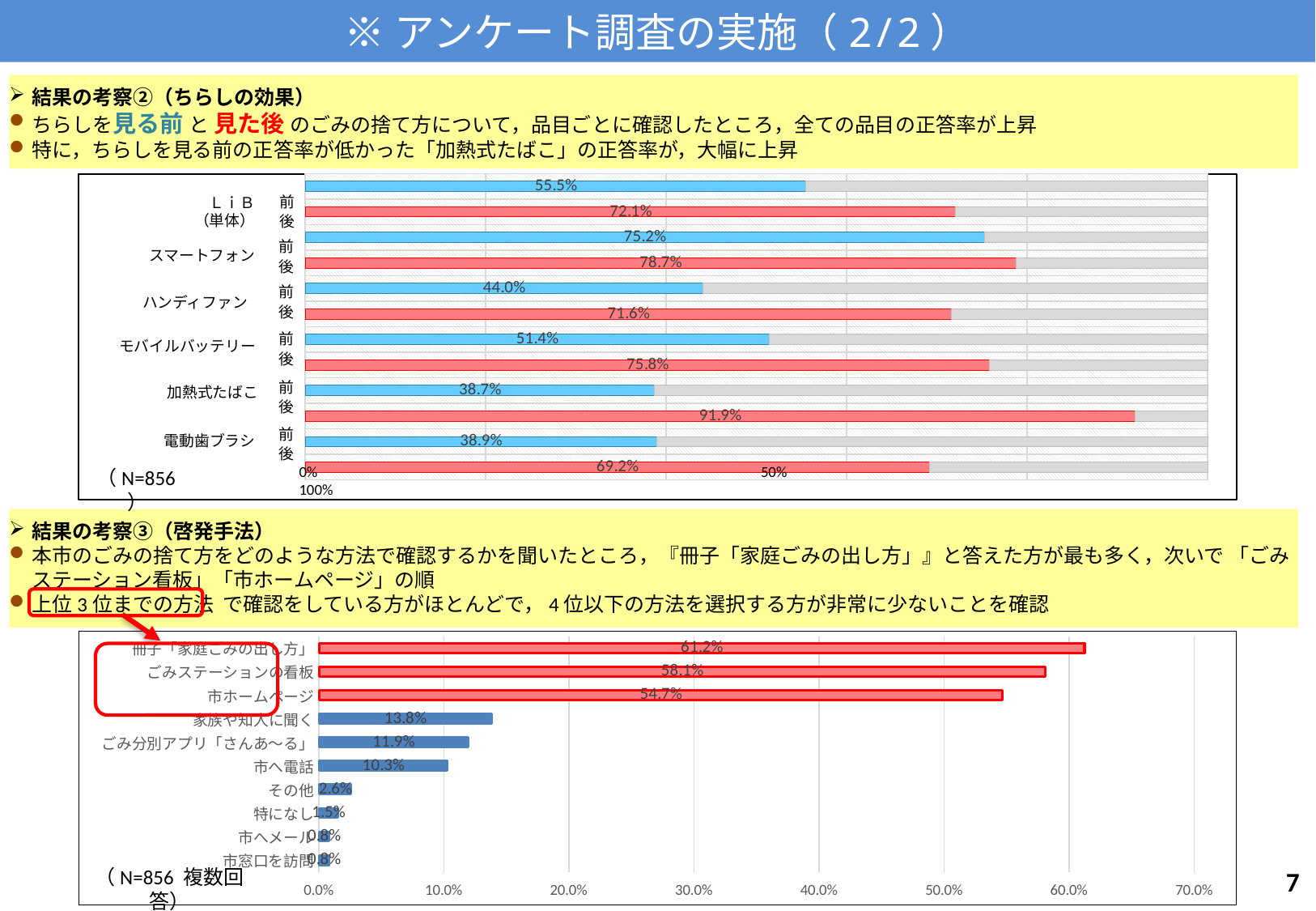

※アンケート調査の実施（2/2）
結果の考察②（ちらしの効果）
ちらしを見る前 と 見た後 のごみの捨て方について，品目ごとに確認したところ，全ての品目の正答率が上昇
特に，ちらしを見る前の正答率が低かった「加熱式たばこ」の正答率が，大幅に上昇

### Chart

| Category |  |  |
|---|---|---|
| リチウムイオン電池（単体）【前】 | 0.5549065420560748 | 0.4450934579439252 |
| リチウムイオン電池（単体）【後】 | 0.7207943925233645 | 0.2792056074766355 |
| スマートフォン【前】 | 0.7523364485981309 | 0.24766355140186913 |
| スマートフォン【後】 | 0.7873831775700935 | 0.21261682242990654 |
| ハンディファン【前】 | 0.44042056074766356 | 0.5595794392523364 |
| ハンディファン【後】 | 0.7161214953271028 | 0.2838785046728972 |
| モバイルバッテリー【前】 | 0.514018691588785 | 0.485981308411215 |
| モバイルバッテリー【後】 | 0.758177570093458 | 0.241822429906542 |
| 加熱式タバコ【前】 | 0.3866822429906542 | 0.6133177570093458 |
| 加熱式タバコ【後】 | 0.919392523364486 | 0.08060747663551404 |
| 電動歯ブラシ【前】 | 0.38901869158878505 | 0.610981308411215 |
| 電動歯ブラシ【後】 | 0.6915887850467289 | 0.30841121495327106 |
前
後
ＬｉＢ
（単体）
前
後
スマートフォン
前
後
ハンディファン
前
後
モバイルバッテリー
前
後
加熱式たばこ
前
後
電動歯ブラシ
0%                                                                                                                                 50%                                                                                                                         100%
7
（N=856）
結果の考察③（啓発手法）
本市のごみの捨て方をどのような方法で確認するかを聞いたところ，『冊子「家庭ごみの出し方」』と答えた方が最も多く，次いで 「ごみステーション看板」「市ホームページ」の順
上位3位までの方法  で確認をしている方がほとんどで，4位以下の方法を選択する方が非常に少ないことを確認

### Chart

| Category |  |
|---|---|
| 冊子「家庭ごみの出し方」 | 0.6121495327102804 |
| ごみステーションの看板 | 0.580607476635514 |
| 市ホームページ | 0.5467289719626168 |
| 家族や知人に聞く | 0.1378504672897196 |
| ごみ分別アプリ「さんあ～る」 | 0.1191588785046729 |
| 市へ電話 | 0.102803738317757 |
| その他 | 0.02570093457943925 |
| 特になし | 0.015186915887850467 |
| 市へメール | 0.008177570093457943 |
| 市窓口を訪問 | 0.008177570093457943 |
（N=856 複数回答）